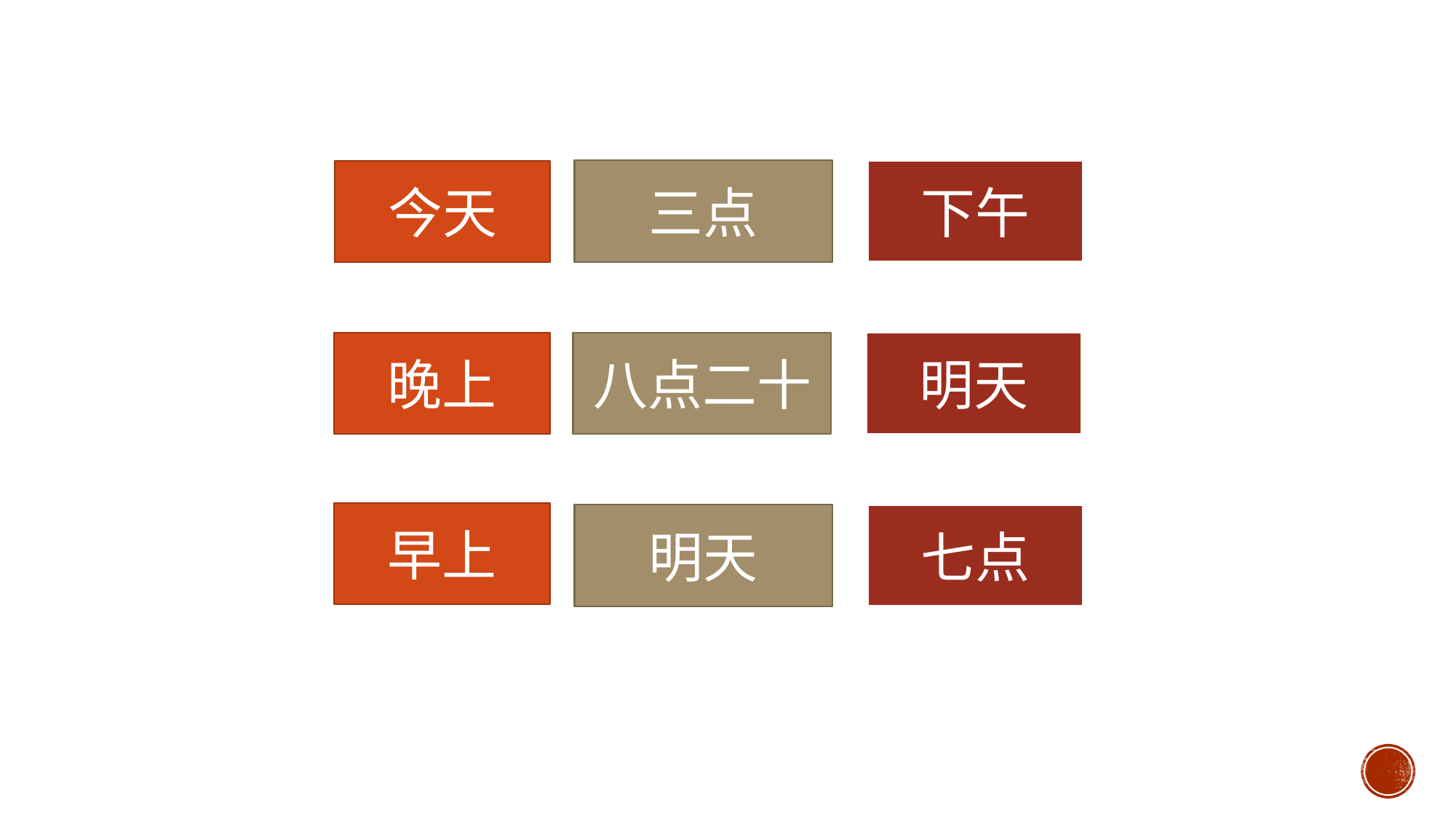

三点
下午
今天
晚上
八点二十
明天
早上
明天
七点